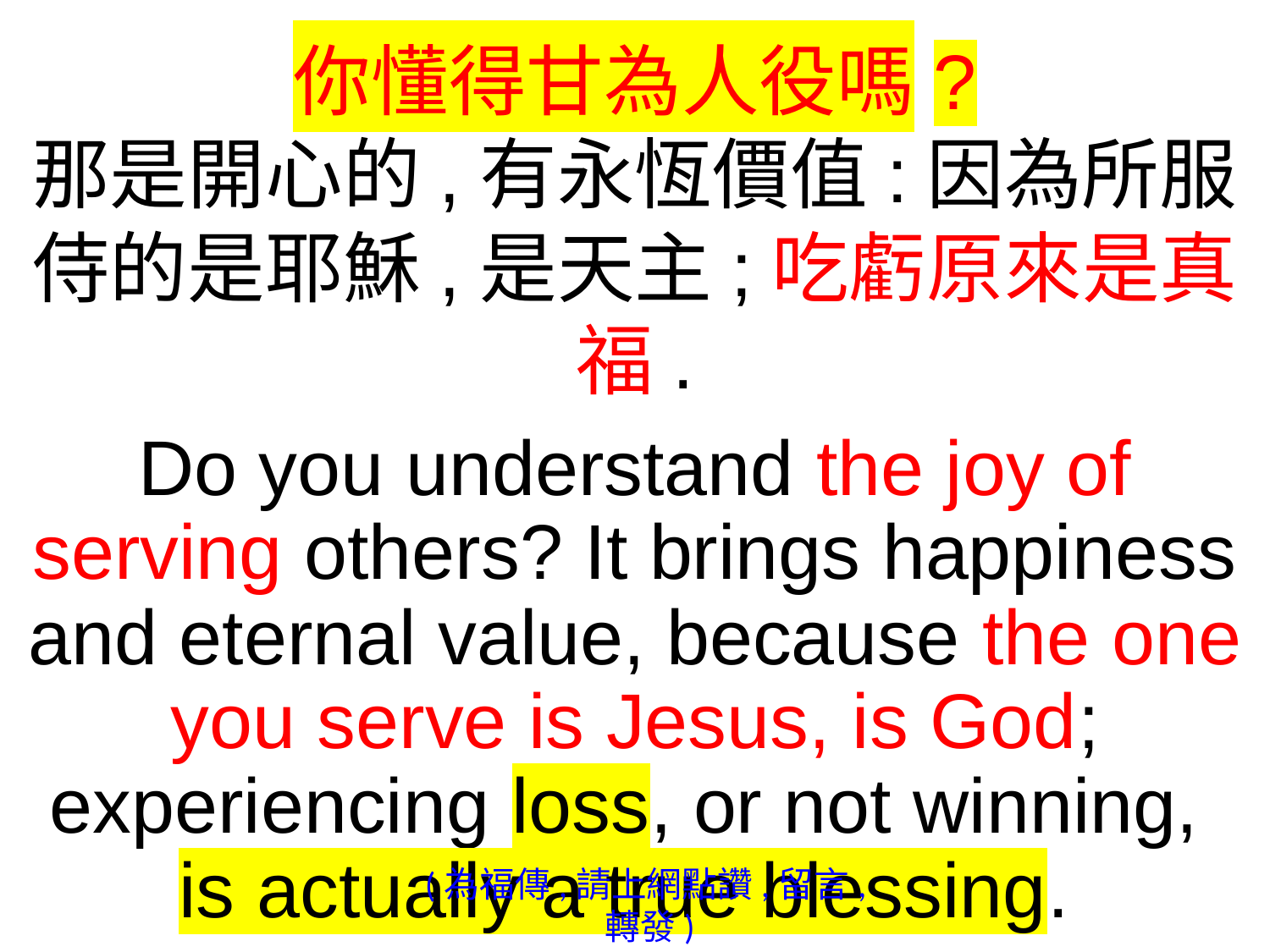

你懂得甘為人役嗎?
那是開心的,有永恆價值:因為所服侍的是耶穌,是天主;吃虧原來是真福.
Do you understand the joy of serving others? It brings happiness and eternal value, because the one you serve is Jesus, is God; experiencing loss, or not winning,
is actually a true blessing.
(為福傳,請上網點讚,留言,轉發)